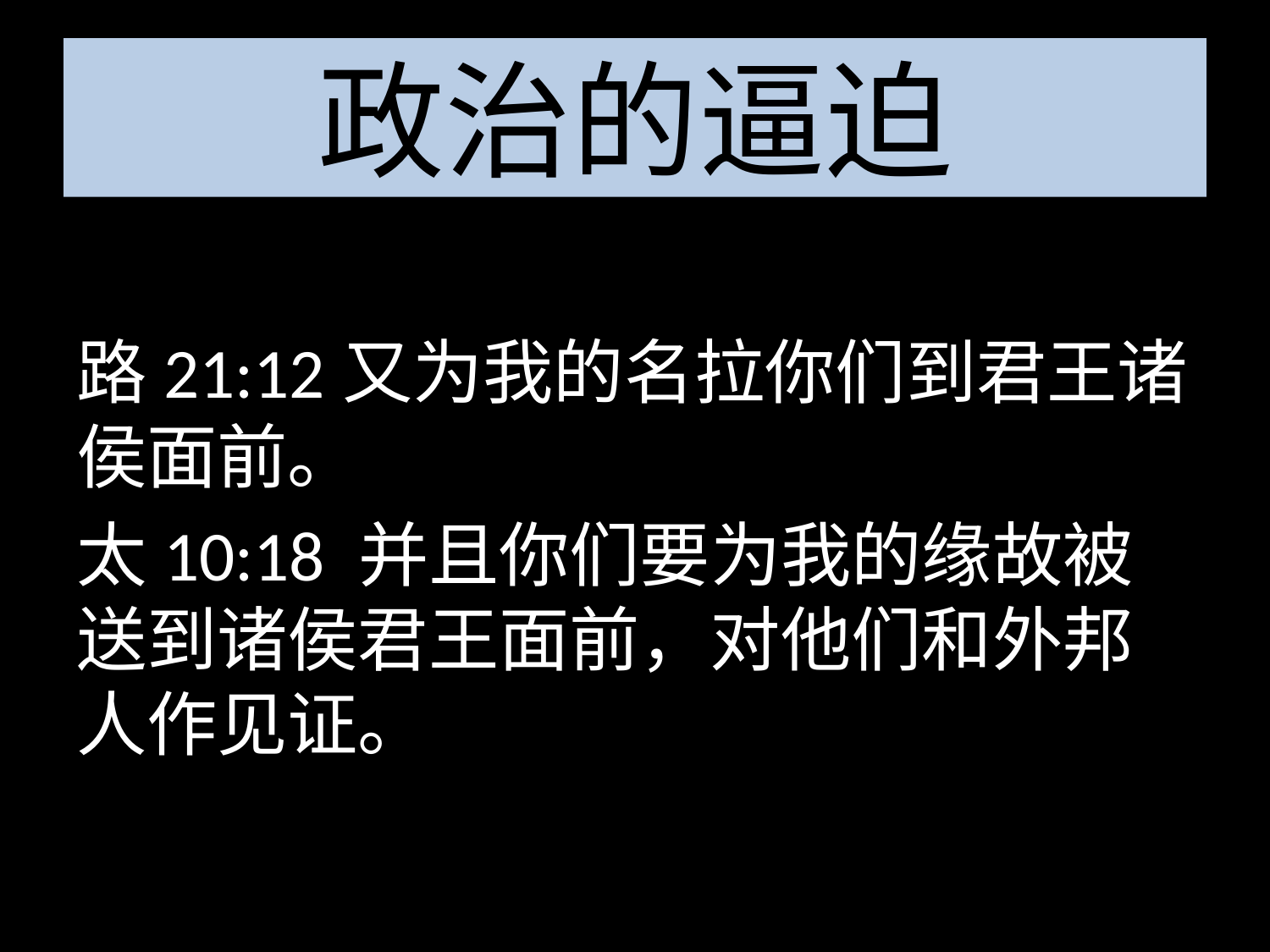

# 政治的逼迫

路21:12又为我的名拉你们到君王诸侯面前。
太10:18 并且你们要为我的缘故被送到诸侯君王面前，对他们和外邦人作见证。